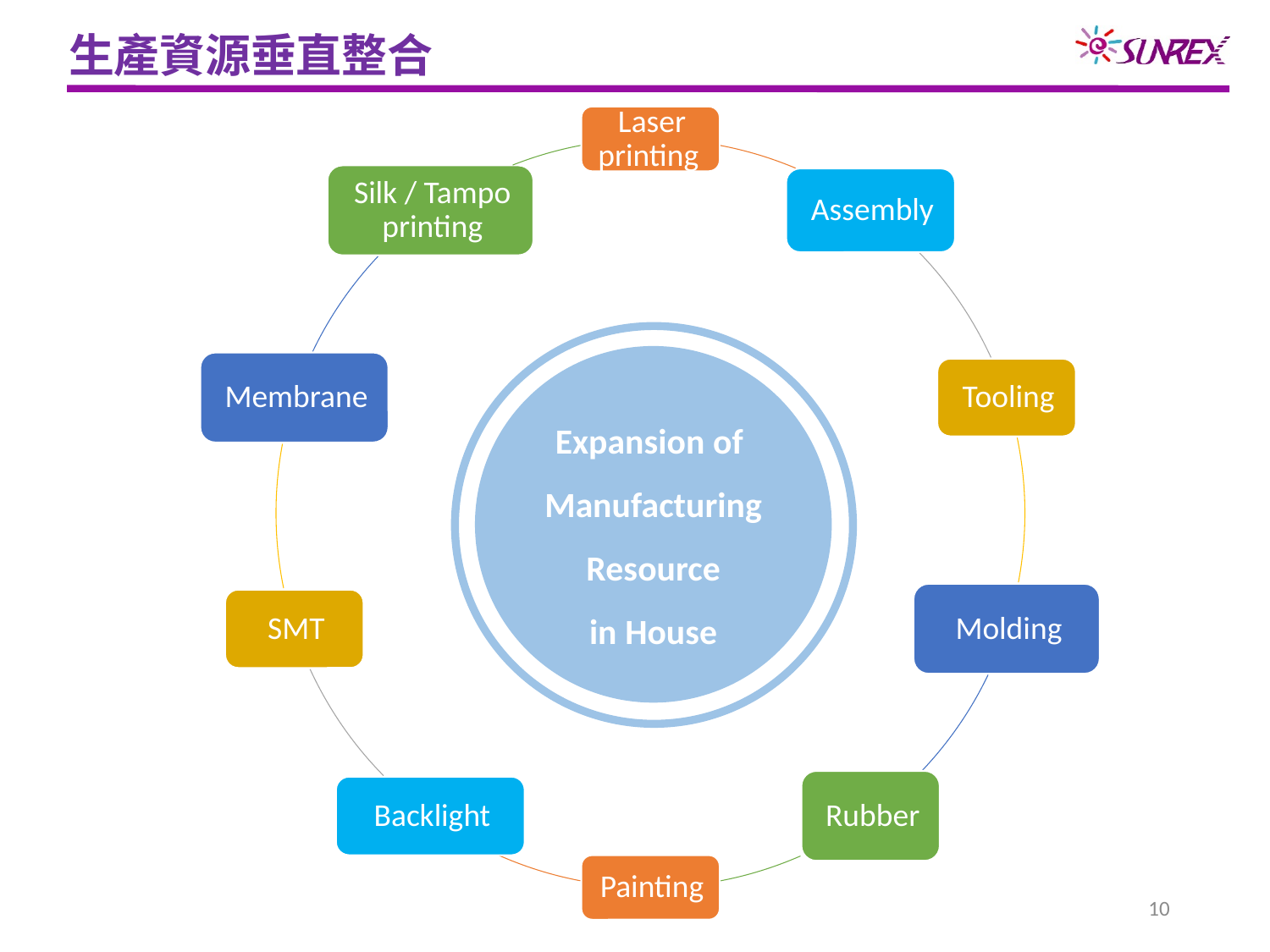

生產資源垂直整合
Laser printing
Assembly
Tooling
Molding
Rubber
Painting
Backlight
SMT
Membrane
Silk / Tampo
printing

Expansion of
Manufacturing Resource
in House
10